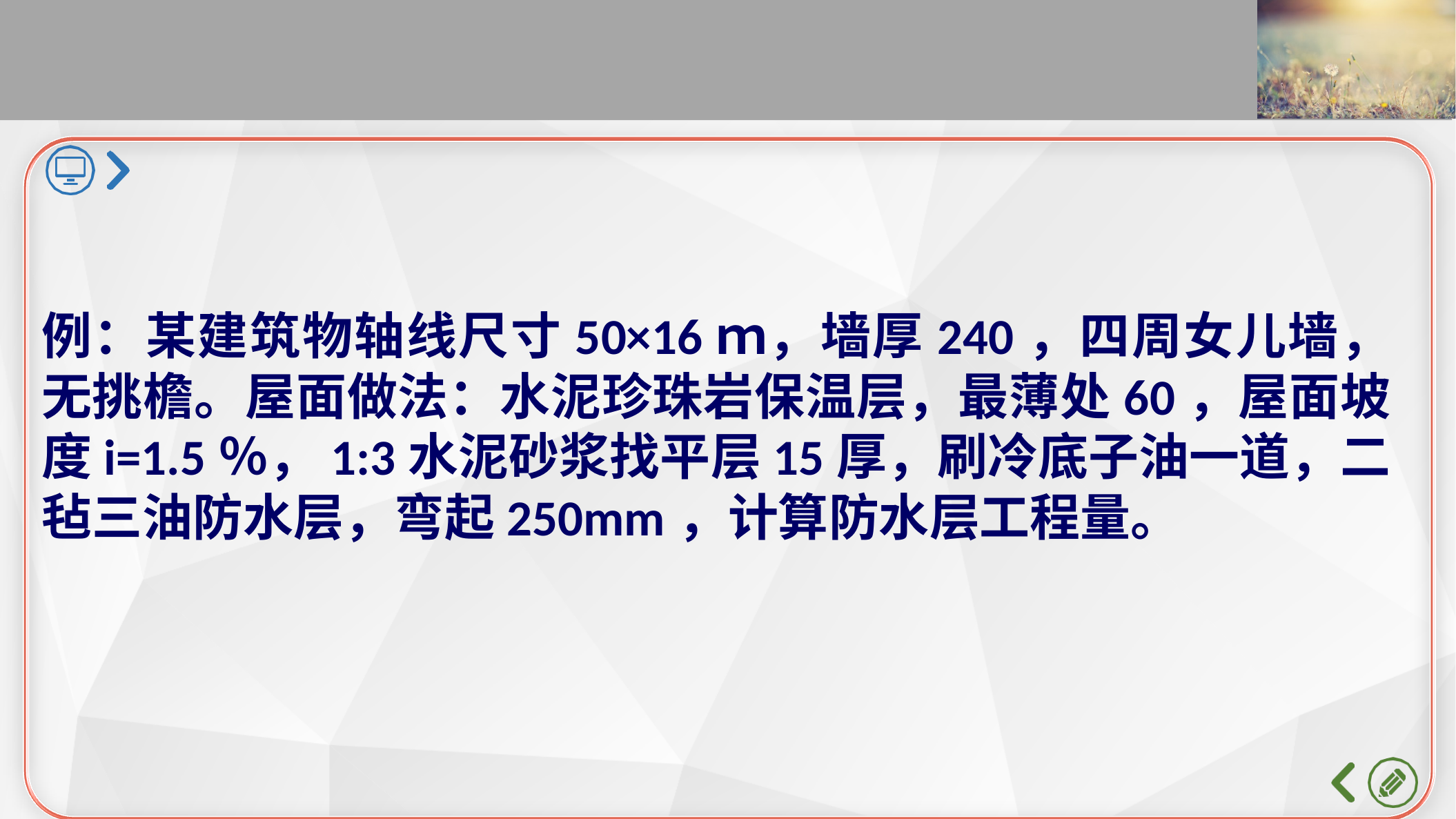

例：某建筑物轴线尺寸50×16ｍ，墙厚240，四周女儿墙，无挑檐。屋面做法：水泥珍珠岩保温层，最薄处60，屋面坡度i=1.5％，1:3水泥砂浆找平层15厚，刷冷底子油一道，二毡三油防水层，弯起250mm，计算防水层工程量。